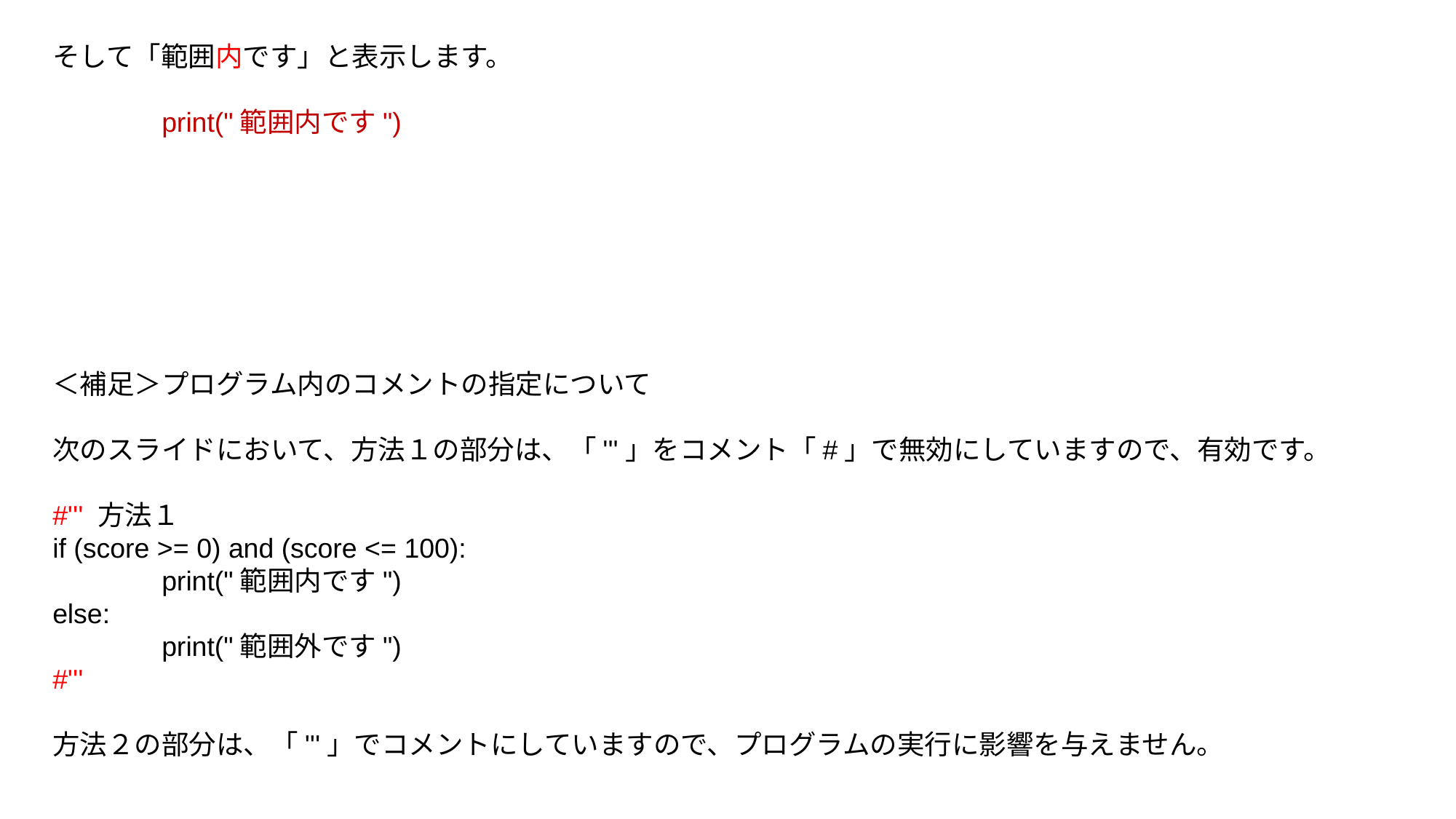

そして「範囲内です」と表示します。

	print("範囲内です")

＜補足＞プログラム内のコメントの指定について

次のスライドにおいて、方法１の部分は、「'''」をコメント「#」で無効にしていますので、有効です。

#''' 方法１
if (score >= 0) and (score <= 100):
	print("範囲内です")
else:
	print("範囲外です")
#'''

方法２の部分は、「'''」でコメントにしていますので、プログラムの実行に影響を与えません。